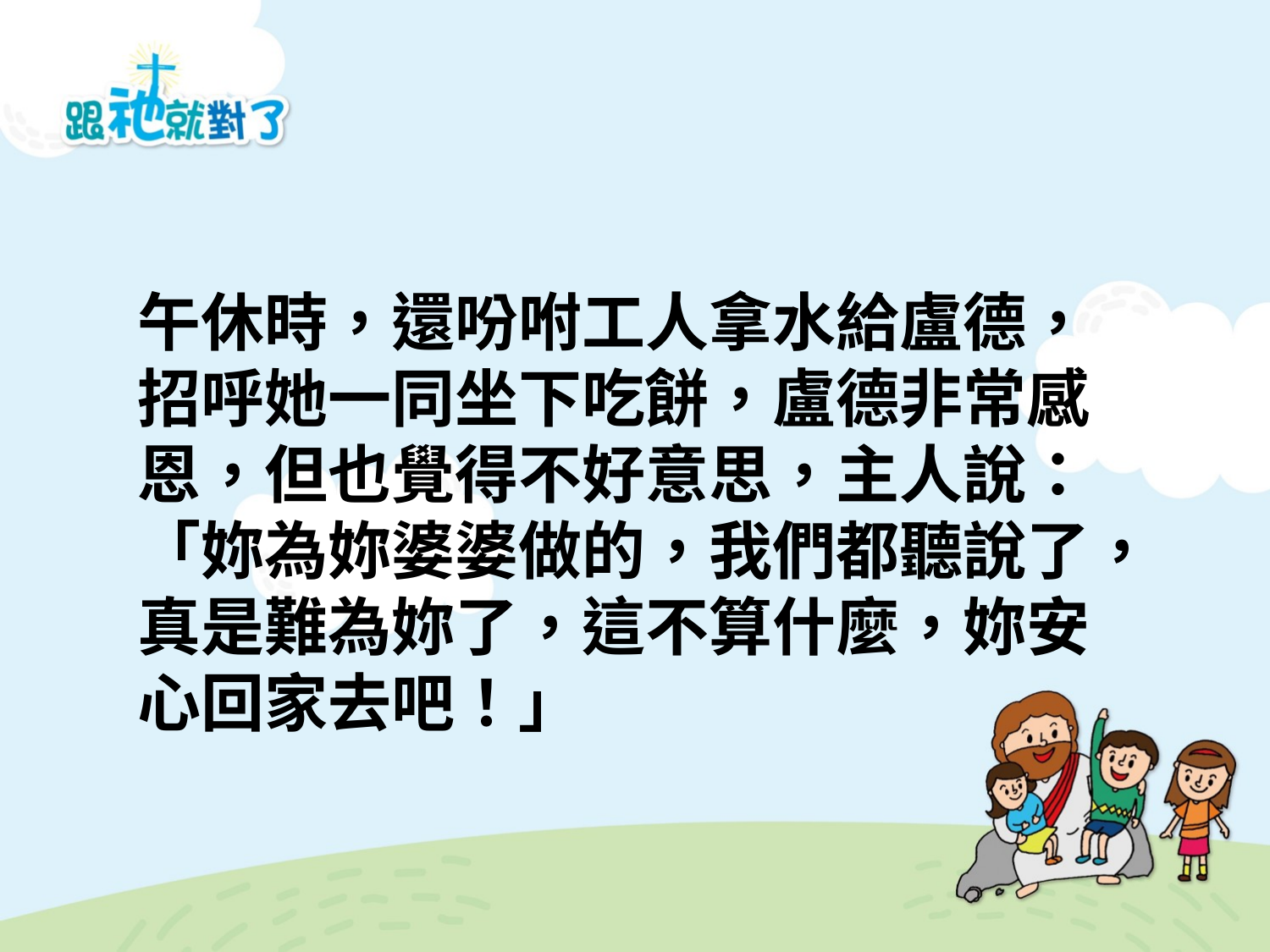

午休時，還吩咐工人拿水給盧德，招呼她一同坐下吃餅，盧德非常感恩，但也覺得不好意思，主人說：「妳為妳婆婆做的，我們都聽說了，真是難為妳了，這不算什麼，妳安心回家去吧！」